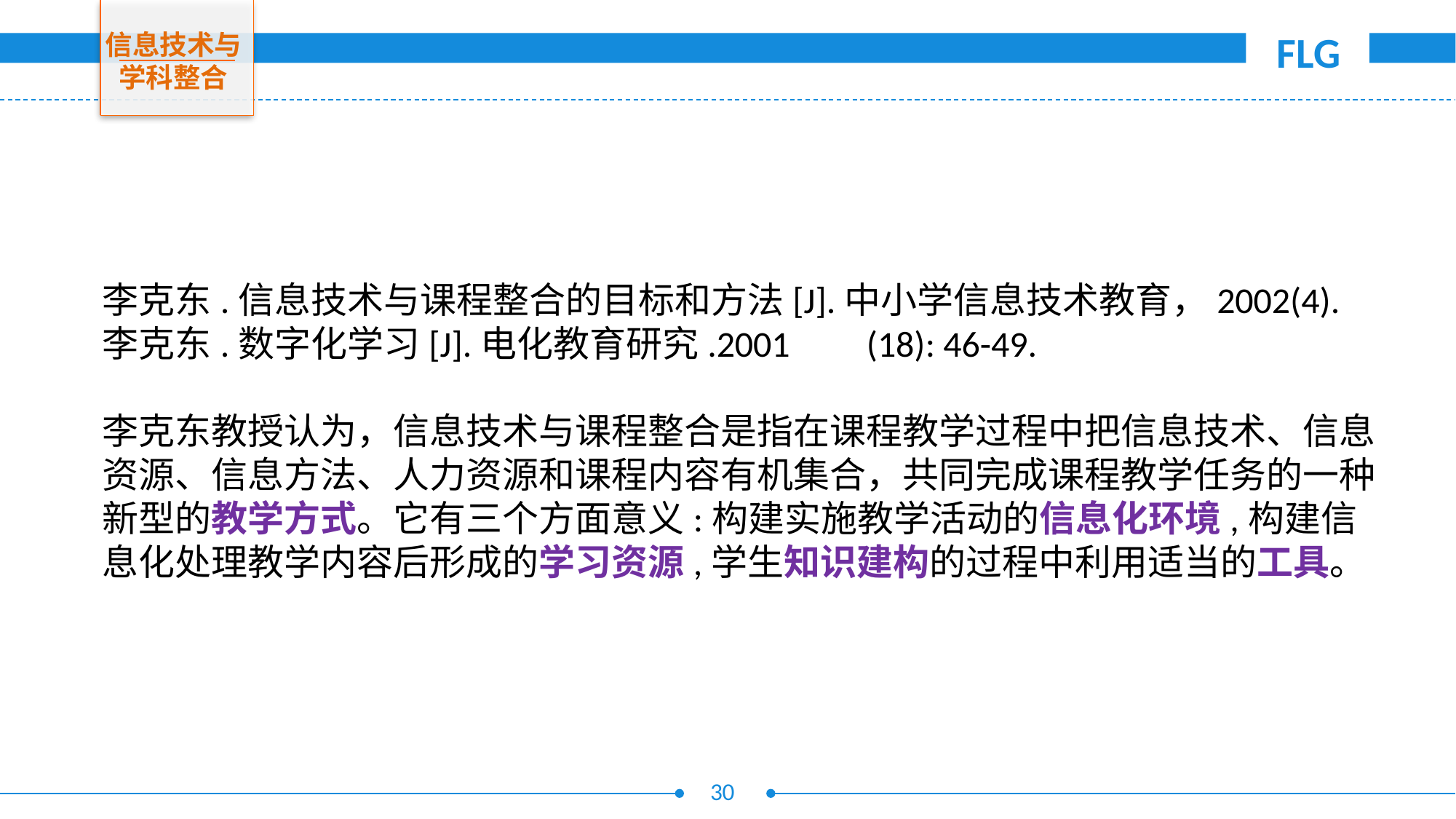

信息技术与学科整合
李克东.信息技术与课程整合的目标和方法[J].中小学信息技术教育，2002(4).
李克东.数字化学习[J].电化教育研究.2001	(18): 46-49.

李克东教授认为，信息技术与课程整合是指在课程教学过程中把信息技术、信息资源、信息方法、人力资源和课程内容有机集合，共同完成课程教学任务的一种新型的教学方式。它有三个方面意义:构建实施教学活动的信息化环境,构建信息化处理教学内容后形成的学习资源,学生知识建构的过程中利用适当的工具。